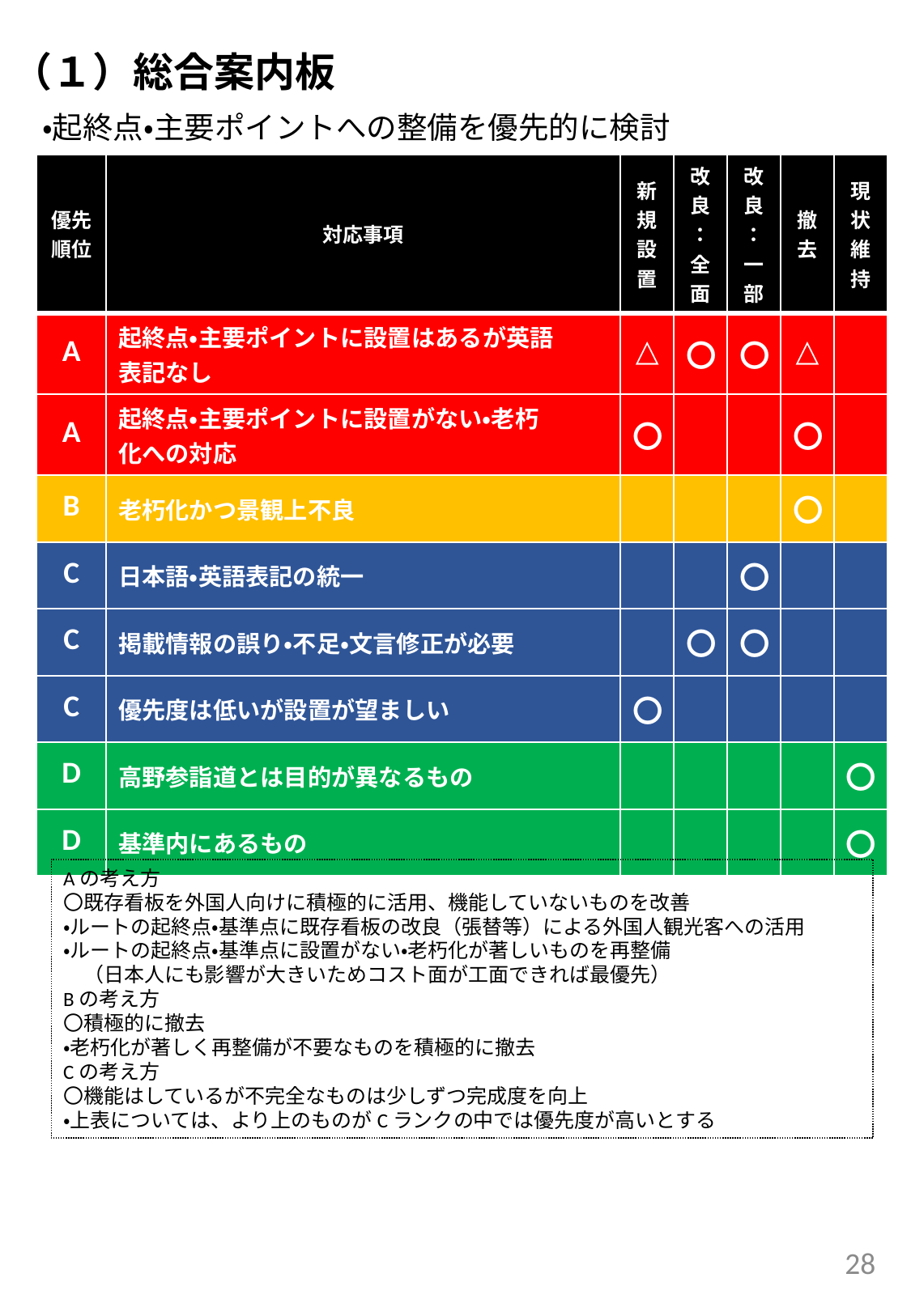

（１）総合案内板

　・起終点・主要ポイントへの整備を優先的に検討

| 優先順位 | 対応事項 | 新規設置 | 改良：全面 | 改良：一部 | 撤去 | 現状維持 |
| --- | --- | --- | --- | --- | --- | --- |
| A | 起終点・主要ポイントに設置はあるが英語 表記なし | △ | 〇 | 〇 | △ |  |
| A | 起終点・主要ポイントに設置がない・老朽 化への対応 | 〇 |  |  | 〇 |  |
| B | 老朽化かつ景観上不良 |  |  |  | 〇 |  |
| C | 日本語・英語表記の統一 |  |  | 〇 |  |  |
| C | 掲載情報の誤り・不足・文言修正が必要 |  | 〇 | 〇 |  |  |
| C | 優先度は低いが設置が望ましい | 〇 |  |  |  |  |
| D | 高野参詣道とは目的が異なるもの |  |  |  |  | 〇 |
| D | 基準内にあるもの |  |  |  |  | 〇 |
Aの考え方
〇既存看板を外国人向けに積極的に活用、機能していないものを改善
・ルートの起終点・基準点に既存看板の改良（張替等）による外国人観光客への活用
・ルートの起終点・基準点に設置がない・老朽化が著しいものを再整備
　（日本人にも影響が大きいためコスト面が工面できれば最優先）
Bの考え方
〇積極的に撤去
・老朽化が著しく再整備が不要なものを積極的に撤去
Cの考え方
〇機能はしているが不完全なものは少しずつ完成度を向上
・上表については、より上のものがCランクの中では優先度が高いとする
28